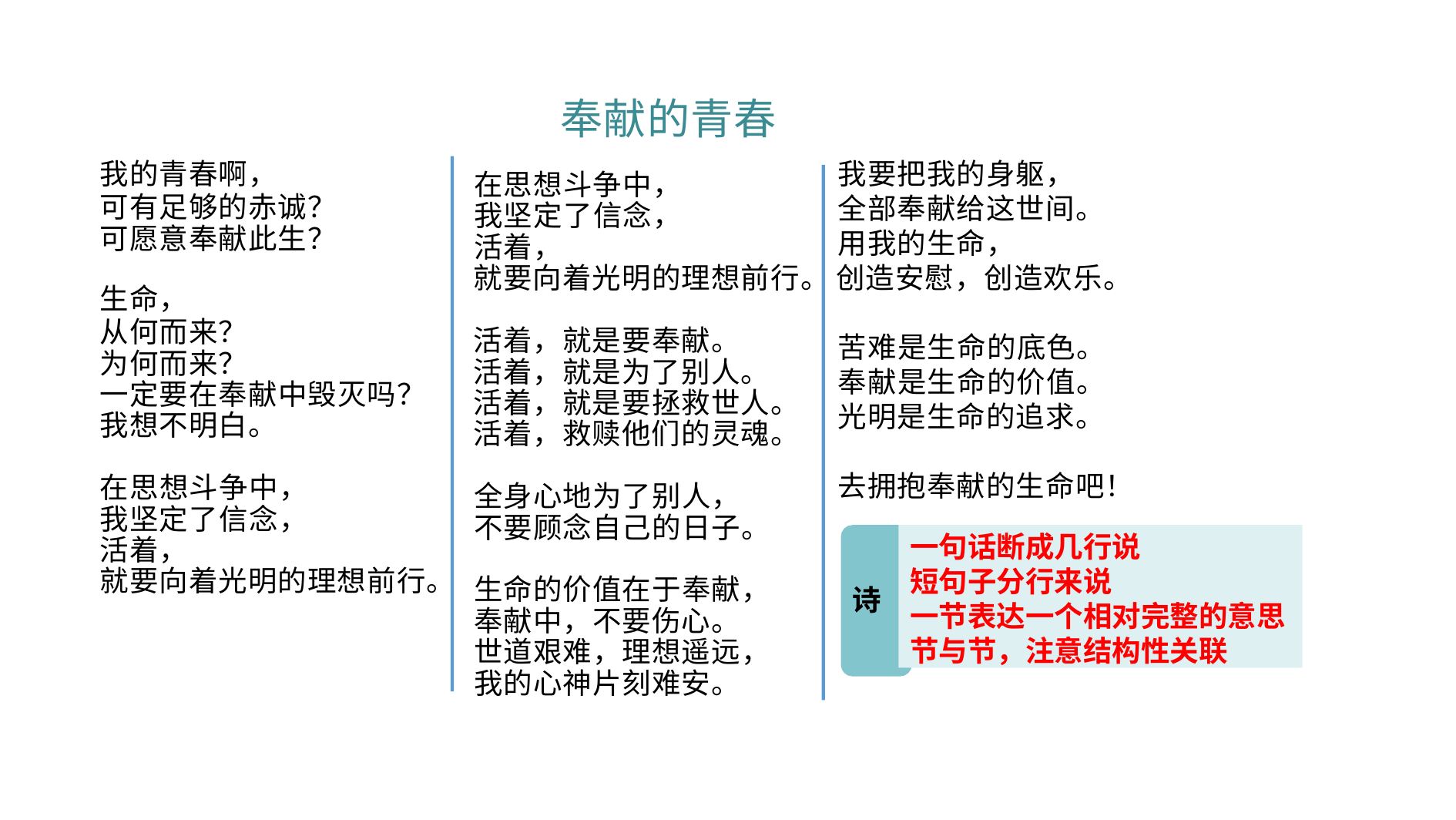

# 奉献的青春
我要把我的身躯，  全部奉献给这世间。 用我的生命，
我的青春啊，
可有足够的赤诚？ 可愿意奉献此生？

在思想斗争中， 我坚定了信念， 活着，

就要向着光明的理想前行。 创造安慰，创造欢乐。
生命，
从何而来？ 为何而来？
一定要在奉献中毁灭吗？ 我想不明白。
活着，就是要奉献。 活着，就是为了别人。
活着，就是要拯救世人。 活着，救赎他们的灵魂。
苦难是生命的底色。 奉献是生命的价值。 光明是生命的追求。
去拥抱奉献的生命吧！
在思想斗争中， 我坚定了信念， 活着，
全身心地为了别人，  不要顾念自己的日子。

一句话断成几行说 短句子分行来说
一节表达一个相对完整的意思 节与节，注意结构性关联
就要向着光明的理想前行。
生命的价值在于奉献， 奉献中，不要伤心。 世道艰难，理想遥远， 我的心神片刻难安。
诗